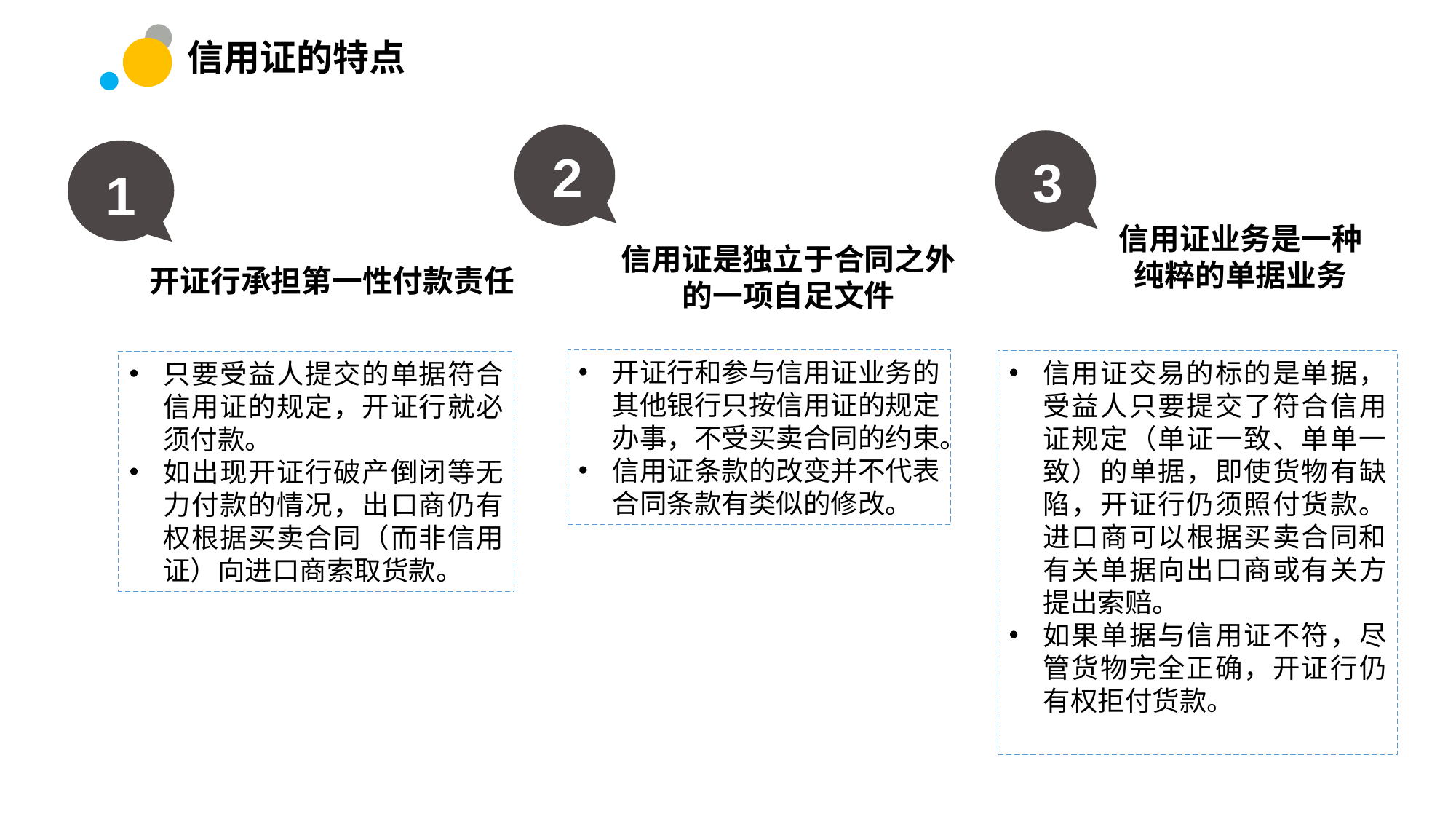

# 信用证的特点

2

信用证是独立于合同之外
的一项自足文件

3

信用证业务是一种
纯粹的单据业务

1
开证行承担第一性付款责任
开证行和参与信用证业务的其他银行只按信用证的规定办事，不受买卖合同的约束。
信用证条款的改变并不代表合同条款有类似的修改。
信用证交易的标的是单据，受益人只要提交了符合信用证规定（单证一致、单单一致）的单据，即使货物有缺陷，开证行仍须照付货款。进口商可以根据买卖合同和有关单据向出口商或有关方提出索赔。
如果单据与信用证不符，尽管货物完全正确，开证行仍有权拒付货款。

只要受益人提交的单据符合信用证的规定，开证行就必须付款。
如出现开证行破产倒闭等无力付款的情况，出口商仍有权根据买卖合同（而非信用证）向进口商索取货款。